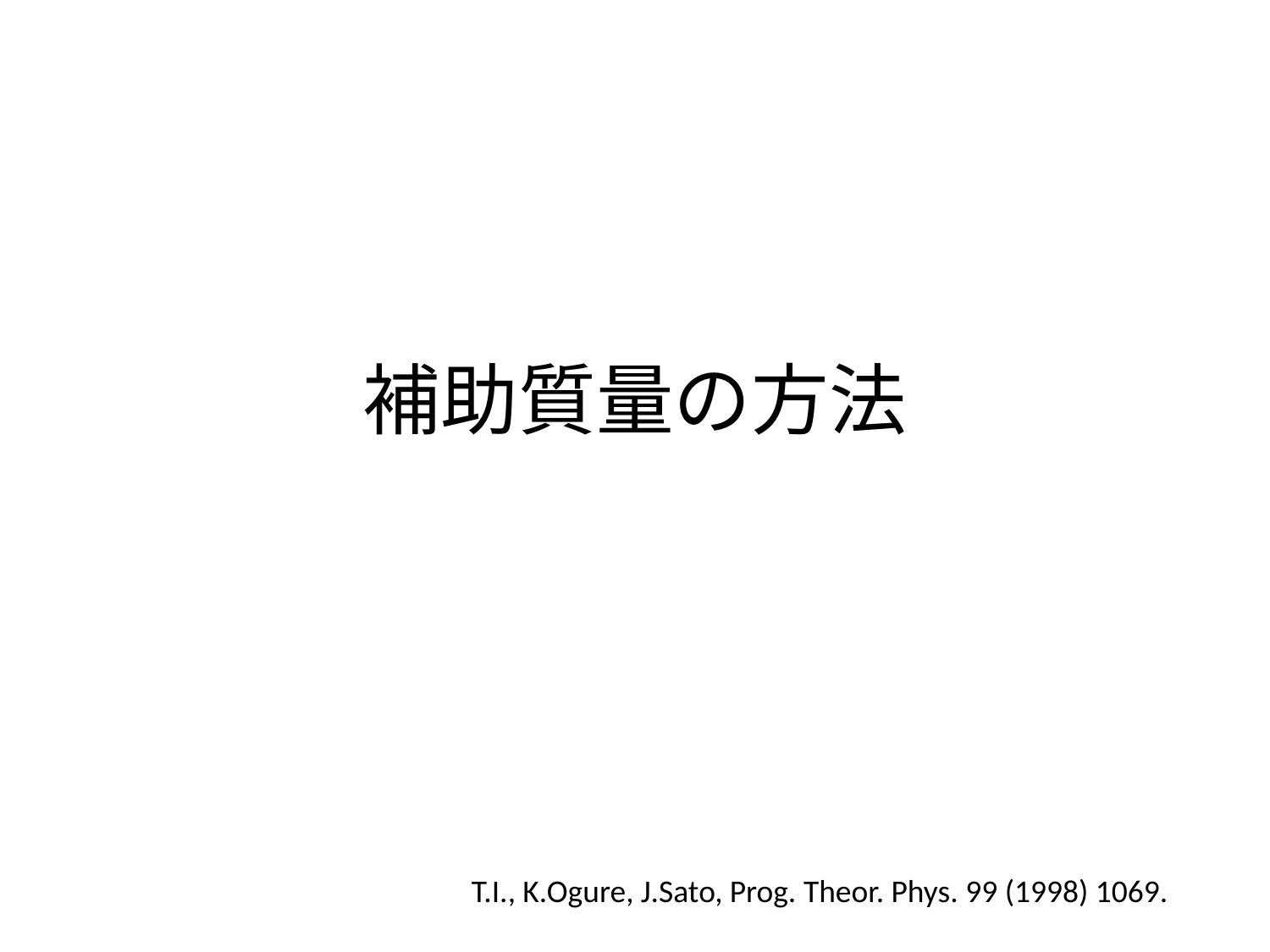

# 補助質量の方法

T.I., K.Ogure, J.Sato, Prog. Theor. Phys. 99 (1998) 1069.